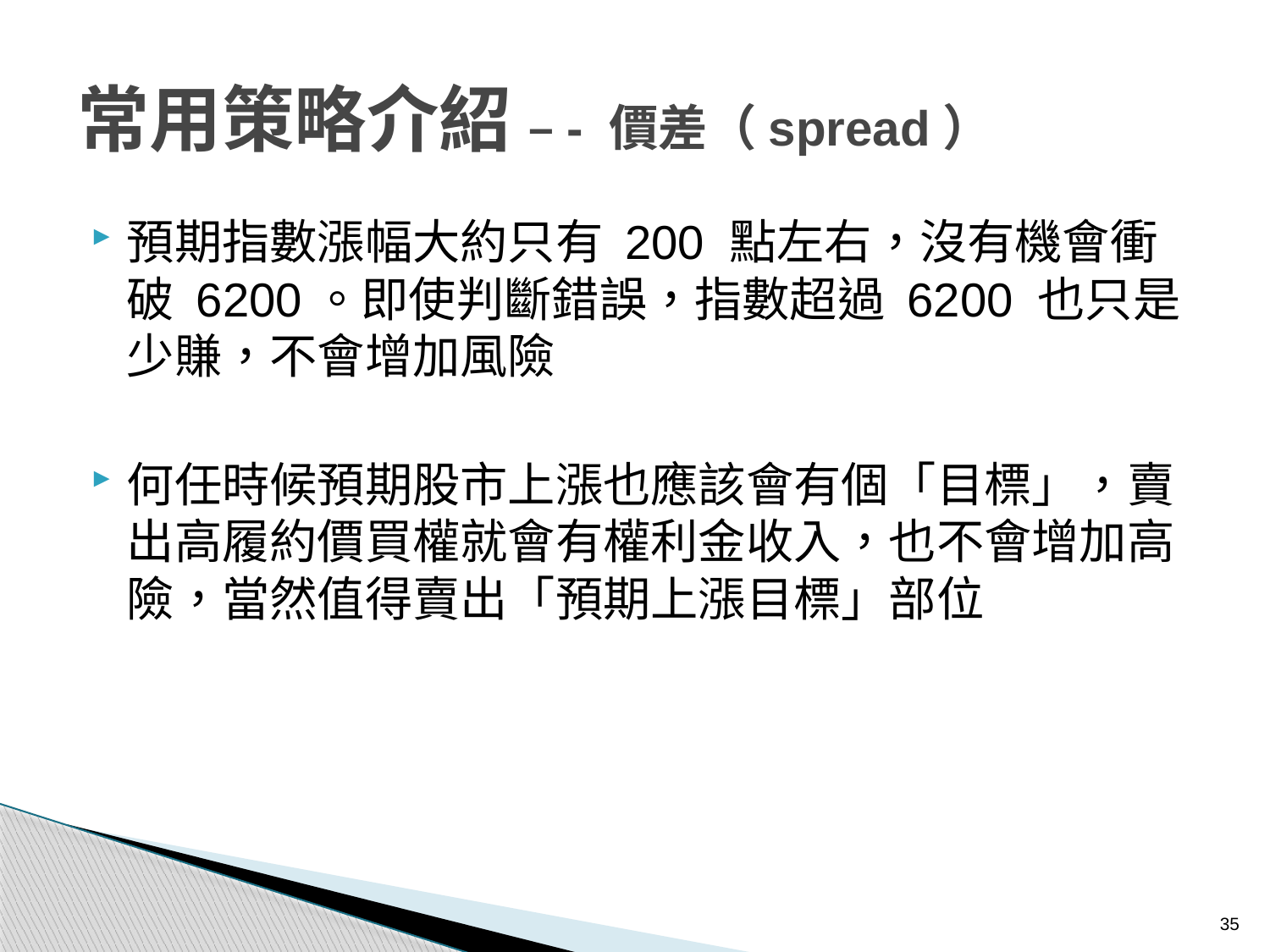

常用策略介紹 –- 價差（spread）
預期指數漲幅大約只有 200 點左右，沒有機會衝破 6200。即使判斷錯誤，指數超過 6200 也只是少賺，不會增加風險

何任時候預期股市上漲也應該會有個「目標」，賣出高履約價買權就會有權利金收入，也不會增加高險，當然值得賣出「預期上漲目標」部位

35